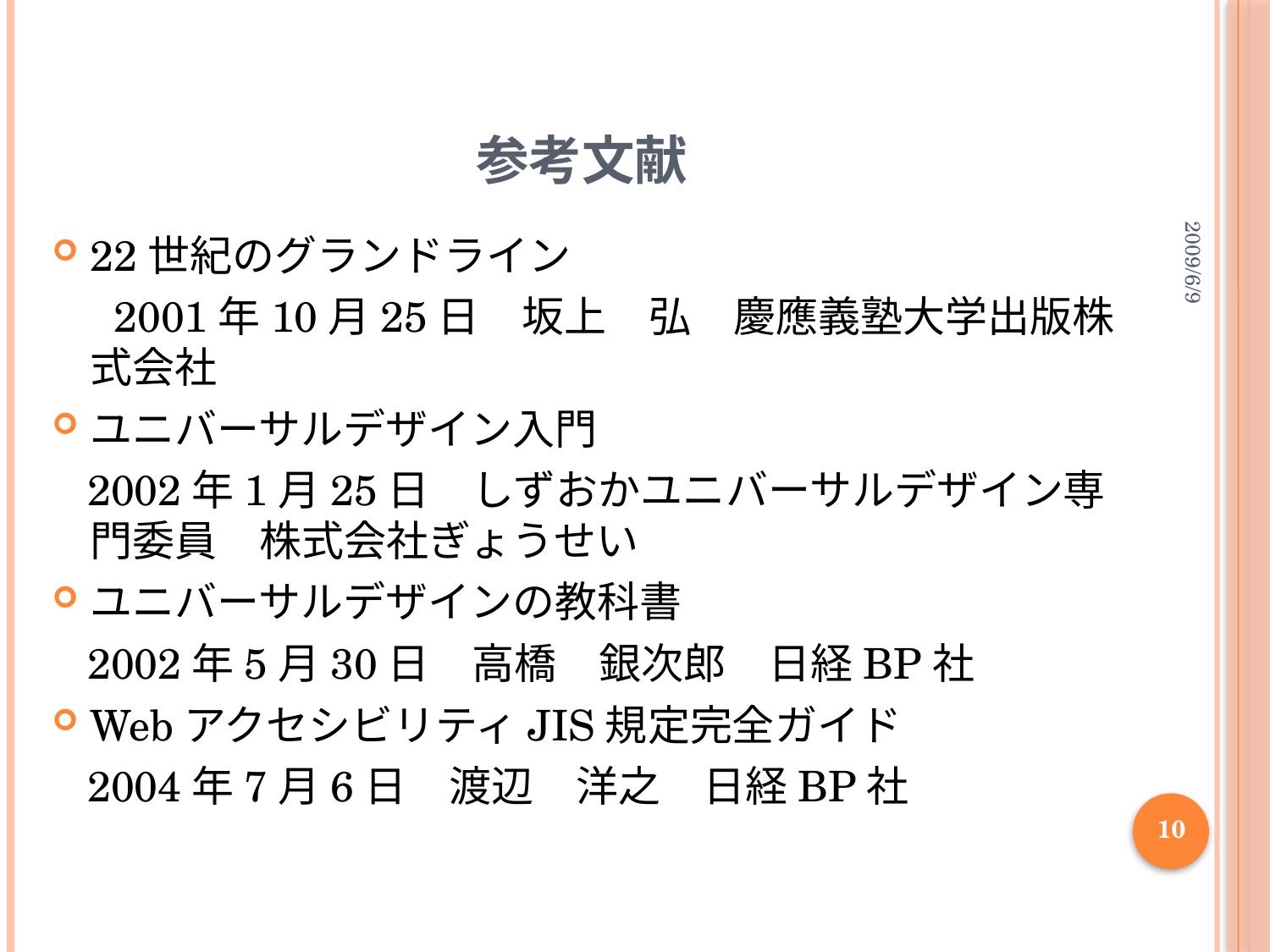

# 参考文献
2009/6/9
22世紀のグランドライン
　 2001年10月25日　坂上　弘　慶應義塾大学出版株式会社
ユニバーサルデザイン入門
   2002年1月25日　しずおかユニバーサルデザイン専門委員　株式会社ぎょうせい
ユニバーサルデザインの教科書
   2002年5月30日　高橋　銀次郎　日経BP社
WebアクセシビリティJIS規定完全ガイド
   2004年7月6日　渡辺　洋之　日経BP社

10